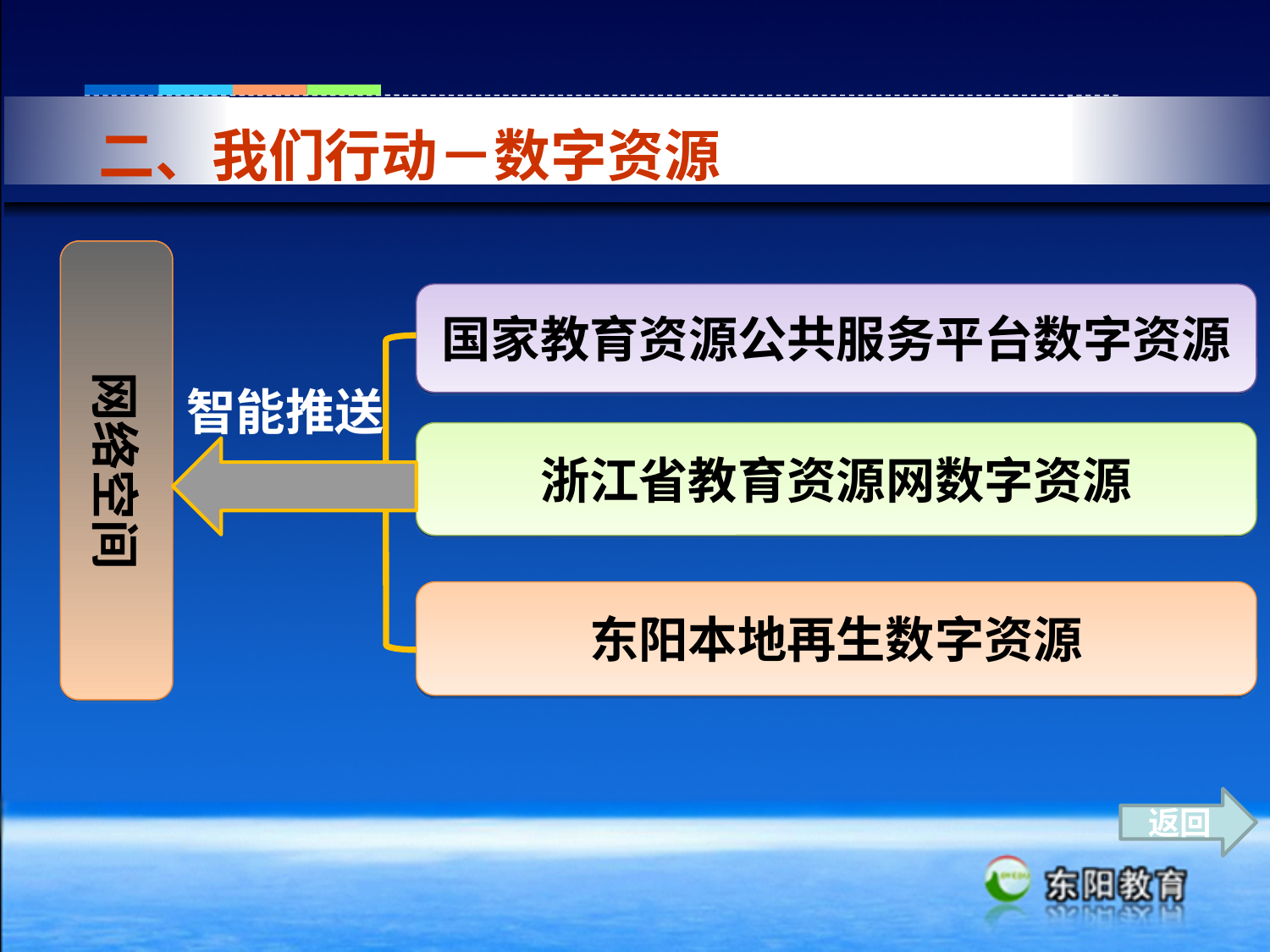

二、我们行动－数字资源

网络空间
国家教育资源公共服务平台数字资源

智能推送
浙江省教育资源网数字资源

东阳本地再生数字资源
返回